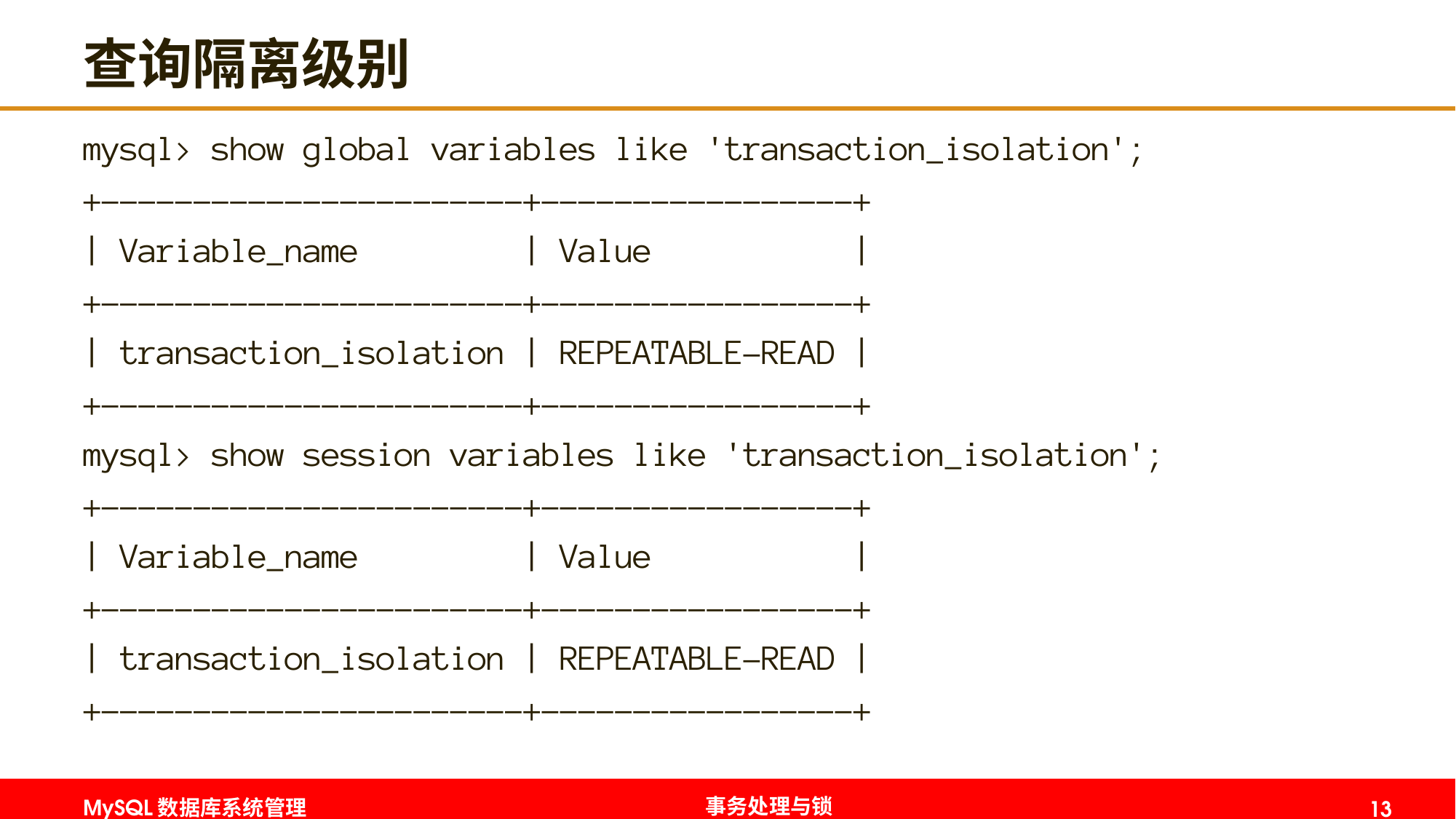

# 查询隔离级别
mysql> show global variables like 'transaction_isolation';
+-----------------------+-----------------+
| Variable_name         | Value           |
+-----------------------+-----------------+
| transaction_isolation | REPEATABLE-READ |
+-----------------------+-----------------+
mysql> show session variables like 'transaction_isolation';
+-----------------------+-----------------+
| Variable_name         | Value           |
+-----------------------+-----------------+
| transaction_isolation | REPEATABLE-READ |
+-----------------------+-----------------+